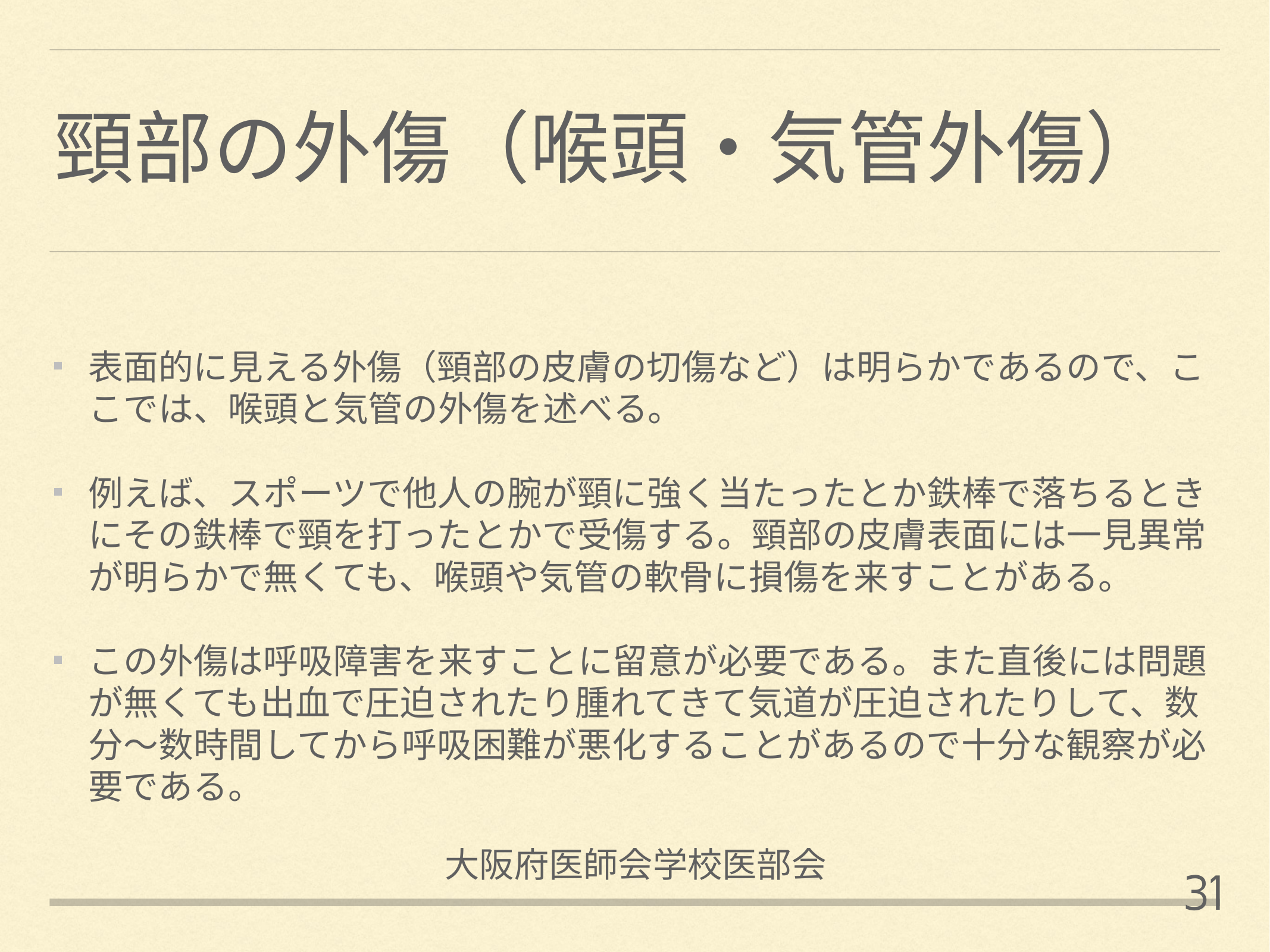

# 頸部の外傷（喉頭・気管外傷）
表面的に見える外傷（頸部の皮膚の切傷など）は明らかであるので、ここでは、喉頭と気管の外傷を述べる。
例えば、スポーツで他人の腕が頸に強く当たったとか鉄棒で落ちるときにその鉄棒で頸を打ったとかで受傷する。頸部の皮膚表面には一見異常が明らかで無くても、喉頭や気管の軟骨に損傷を来すことがある。
この外傷は呼吸障害を来すことに留意が必要である。また直後には問題が無くても出血で圧迫されたり腫れてきて気道が圧迫されたりして、数分〜数時間してから呼吸困難が悪化することがあるので十分な観察が必要である。
大阪府医師会学校医部会
31